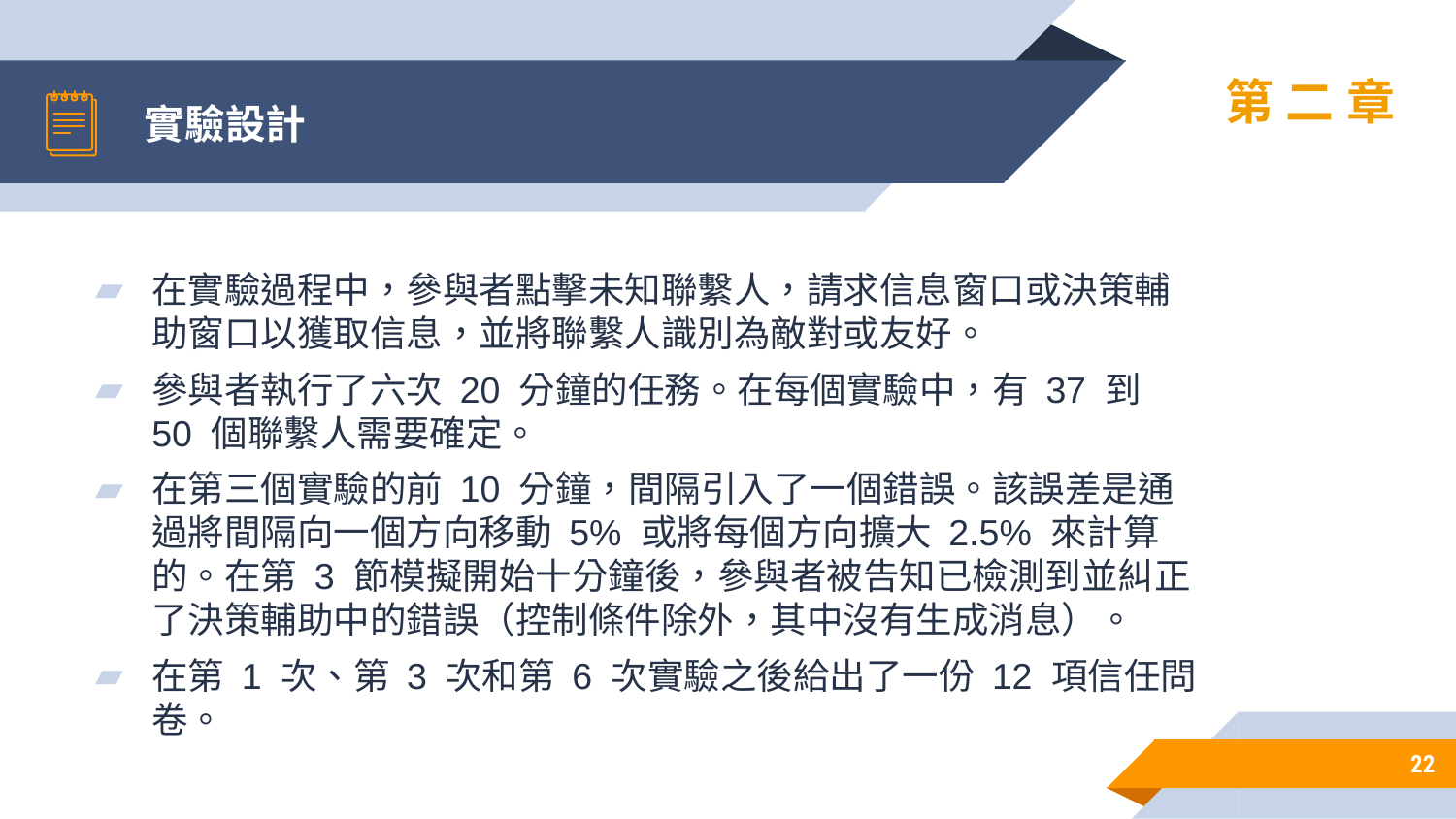

# 實驗設計
第二章

在實驗過程中，參與者點擊未知聯繫人，請求信息窗口或決策輔助窗口以獲取信息，並將聯繫人識別為敵對或友好。
參與者執行了六次 20 分鐘的任務。在每個實驗中，有 37 到 50 個聯繫人需要確定。
在第三個實驗的前 10 分鐘，間隔引入了一個錯誤。該誤差是通過將間隔向一個方向移動 5% 或將每個方向擴大 2.5% 來計算的。在第 3 節模擬開始十分鐘後，參與者被告知已檢測到並糾正了決策輔助中的錯誤（控制條件除外，其中沒有生成消息）。
在第 1 次、第 3 次和第 6 次實驗之後給出了一份 12 項信任問卷。

22